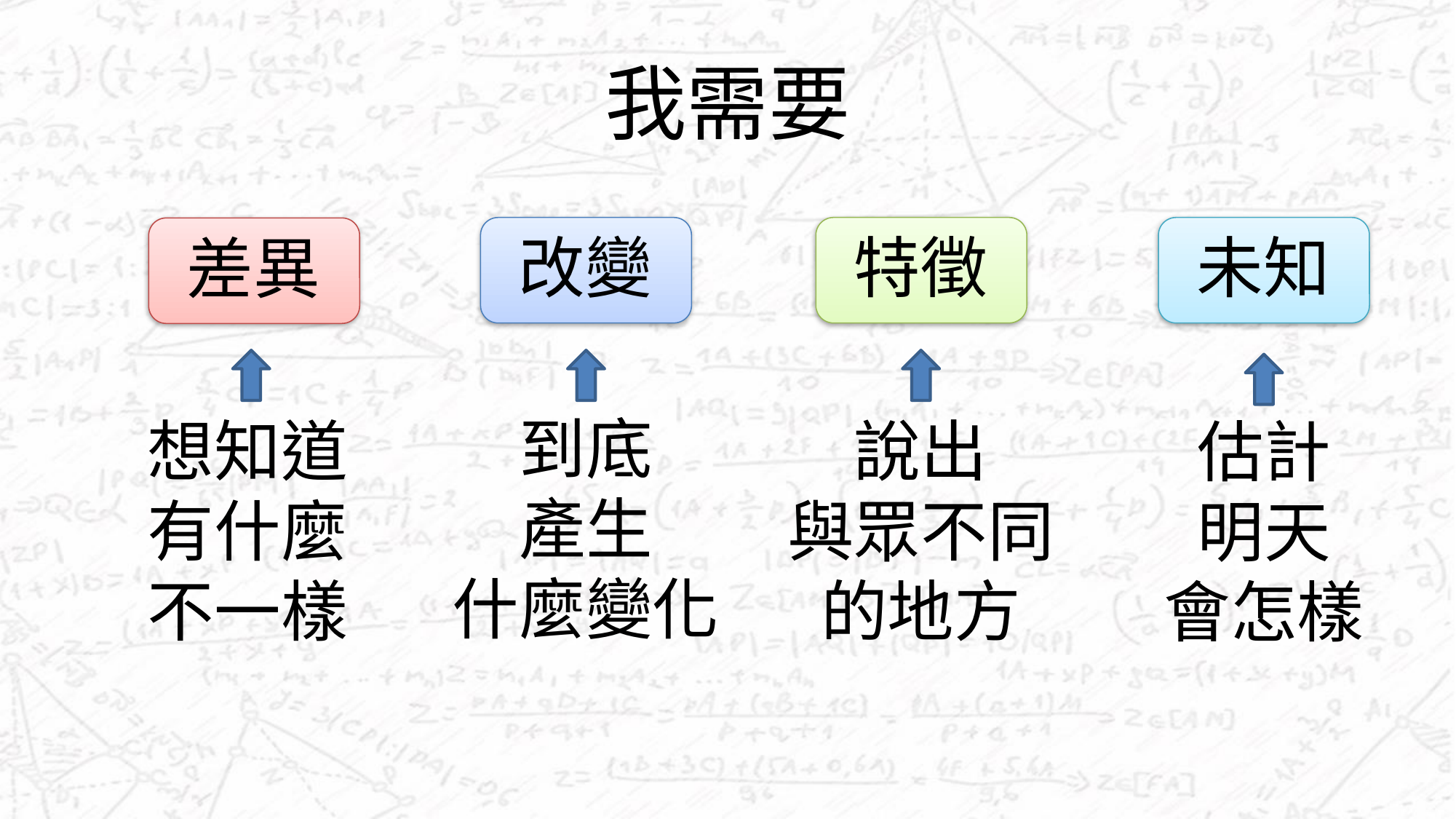

# 我需要

改變
特徵
未知
差異

到底
產生
什麼變化
想知道有什麼不一樣
說出
與眾不同的地方
估計
明天
會怎樣